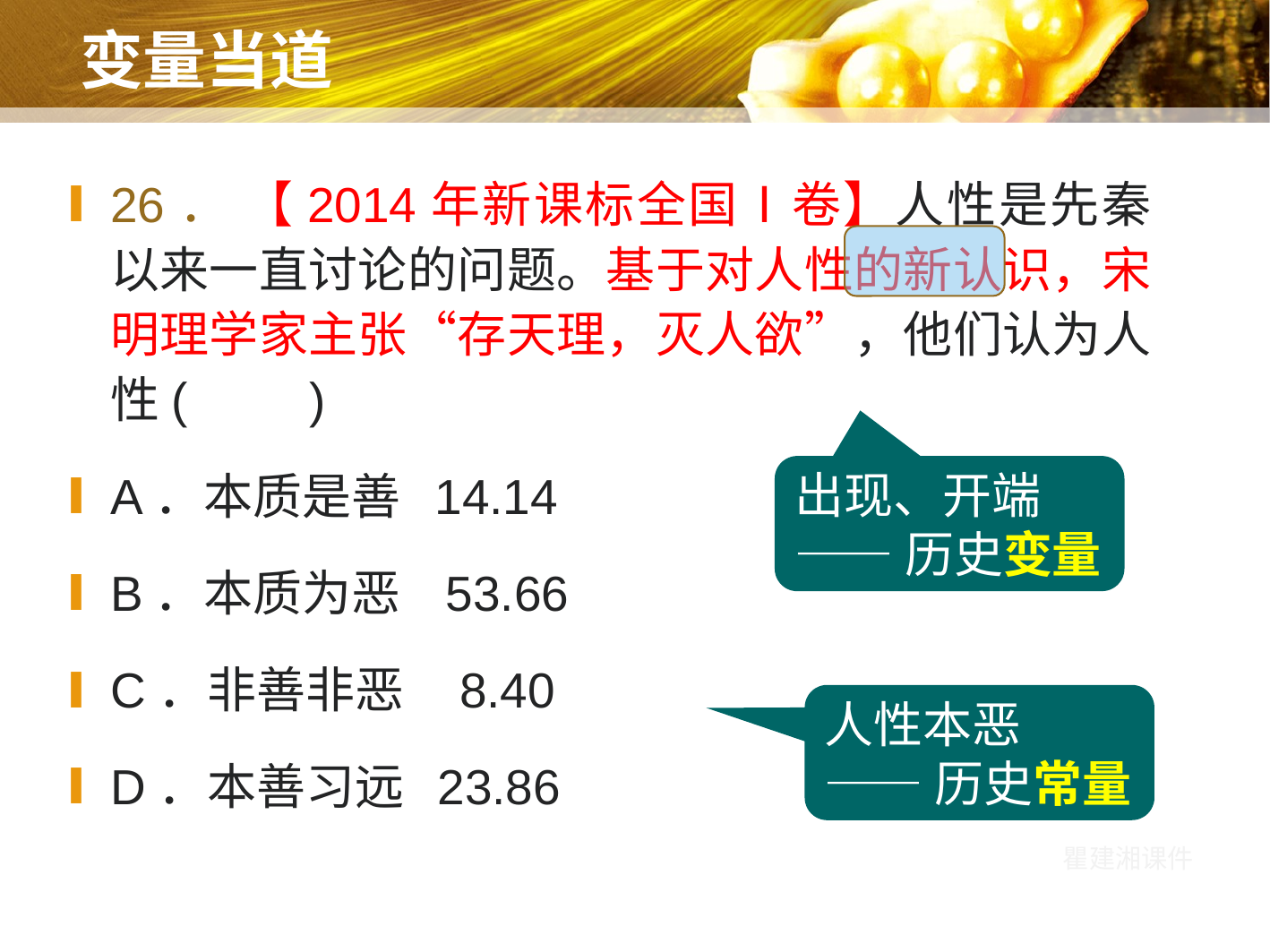

# 变量当道
26． 【2014年新课标全国Ⅰ卷】人性是先秦以来一直讨论的问题。基于对人性的新认识，宋明理学家主张“存天理，灭人欲”，他们认为人性(　　)
A．本质是善  14.14
B．本质为恶   53.66
C．非善非恶    8.40
D．本善习远  23.86

出现、开端
——历史变量
人性本恶
——历史常量